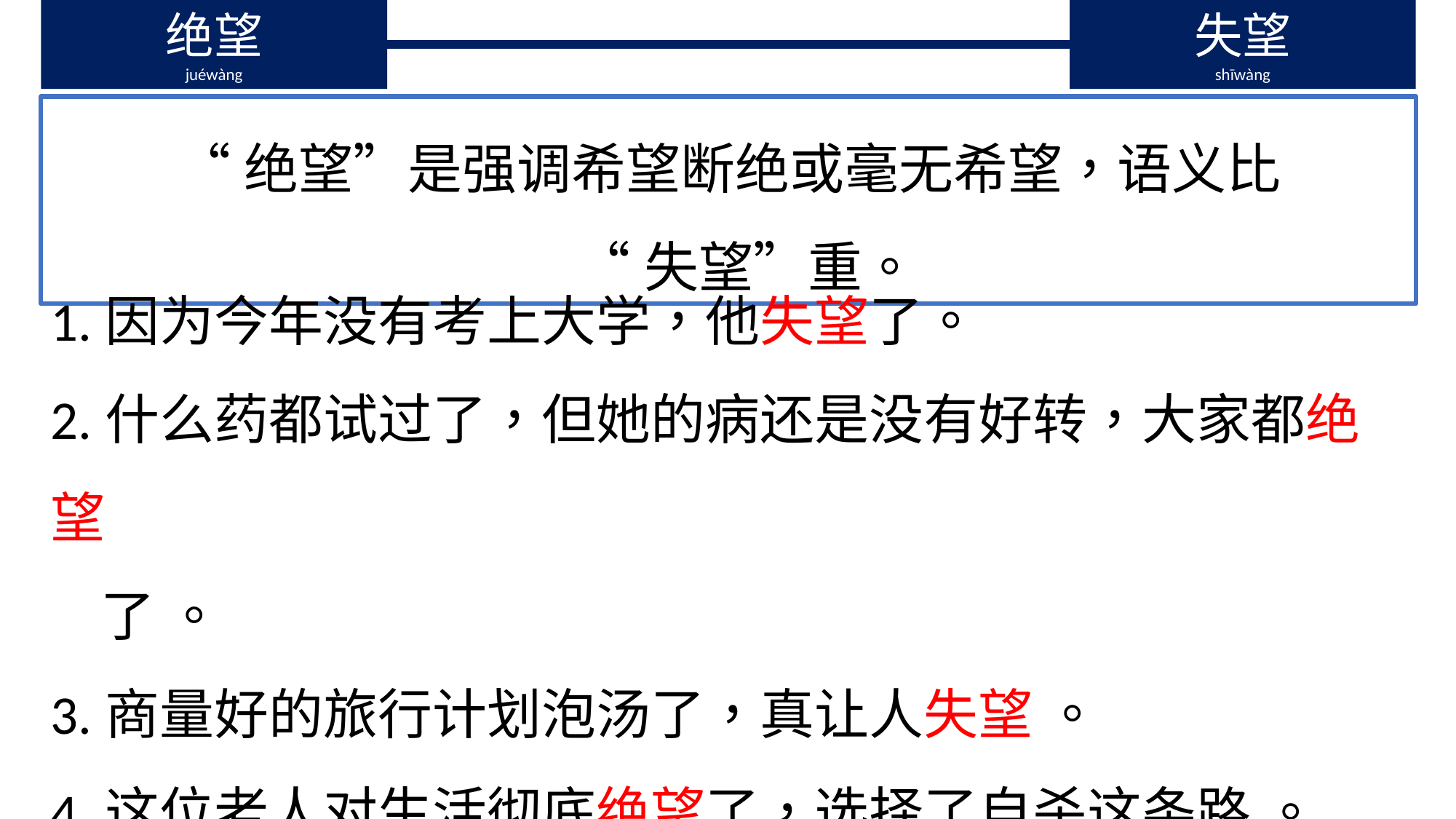

绝望
juéwàng
失望
shīwàng
“绝望”是强调希望断绝或毫无希望，语义比
   “失望”重。
1.因为今年没有考上大学，他失望了。
2.什么药都试过了，但她的病还是没有好转，大家都绝望
   了 。
3.商量好的旅行计划泡汤了，真让人失望 。
4.这位老人对生活彻底绝望了，选择了自杀这条路 。